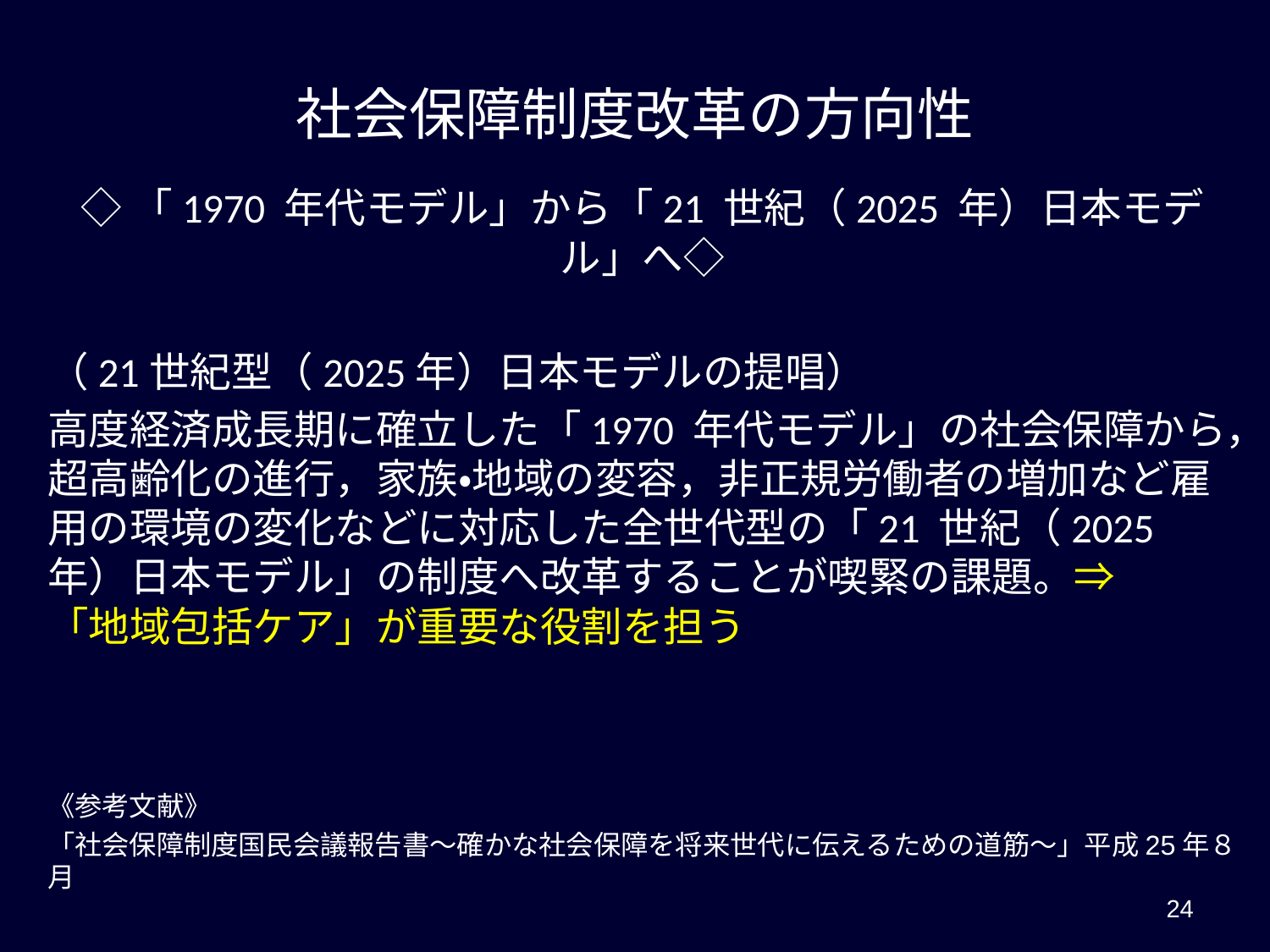

# 社会保障制度改革の方向性
◇「1970 年代モデル」から「21 世紀（2025 年）日本モデル」へ◇

（21世紀型（2025年）日本モデルの提唱）
高度経済成長期に確立した「1970 年代モデル」の社会保障から，超高齢化の進行，家族・地域の変容，非正規労働者の増加など雇用の環境の変化などに対応した全世代型の「21 世紀（2025 年）日本モデル」の制度へ改革することが喫緊の課題。⇒　「地域包括ケア」が重要な役割を担う

《参考文献》
「社会保障制度国民会議報告書～確かな社会保障を将来世代に伝えるための道筋～」平成25年８月

24